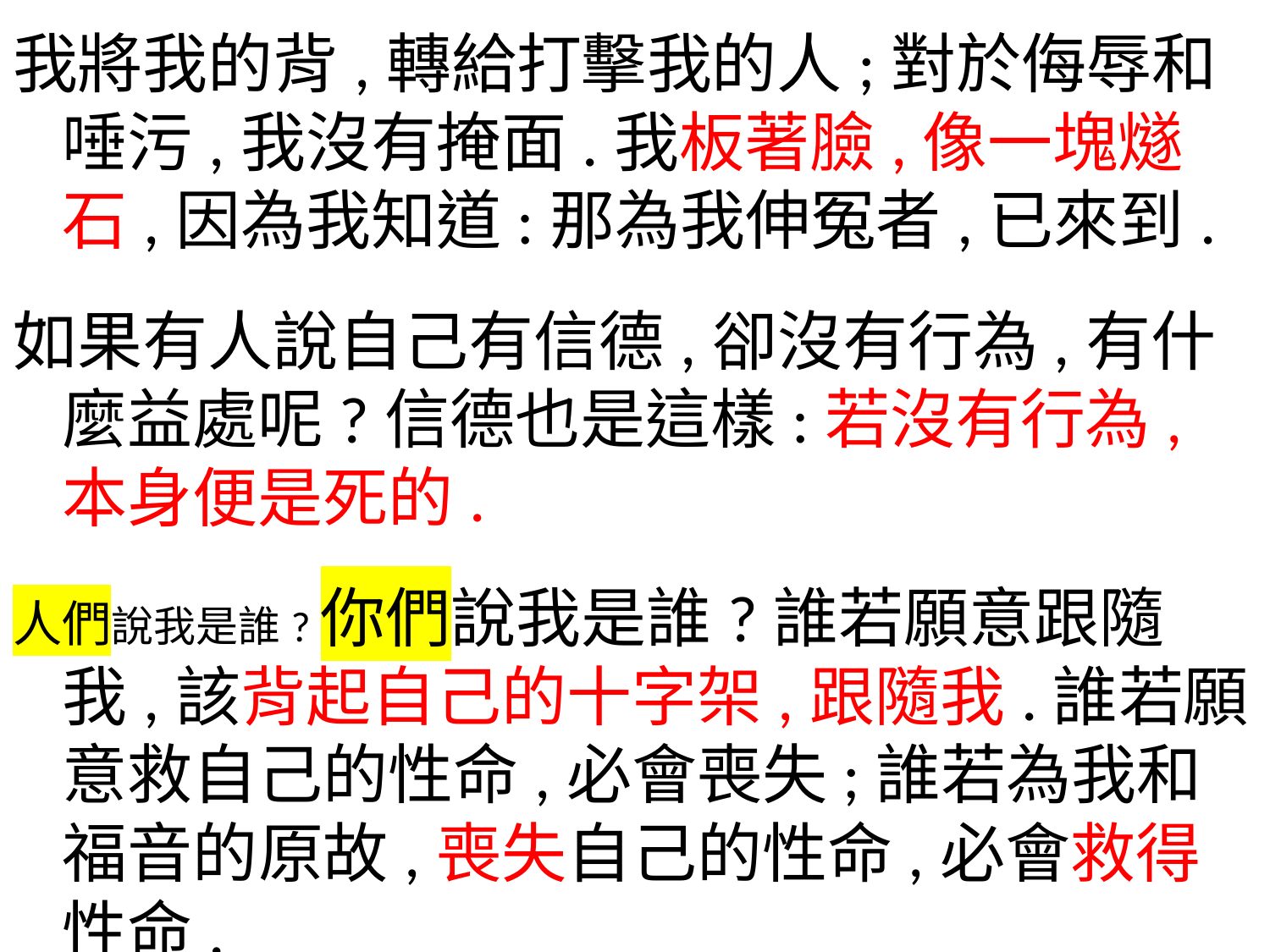

我將我的背,轉給打擊我的人;對於侮辱和唾污,我沒有掩面.我板著臉,像一塊燧石,因為我知道:那為我伸冤者,已來到.
如果有人說自己有信德,卻沒有行為,有什麼益處呢?信德也是這樣:若沒有行為,本身便是死的.
人們說我是誰?你們說我是誰?誰若願意跟隨我,該背起自己的十字架,跟隨我.誰若願意救自己的性命,必會喪失;誰若為我和福音的原故,喪失自己的性命,必會救得性命.